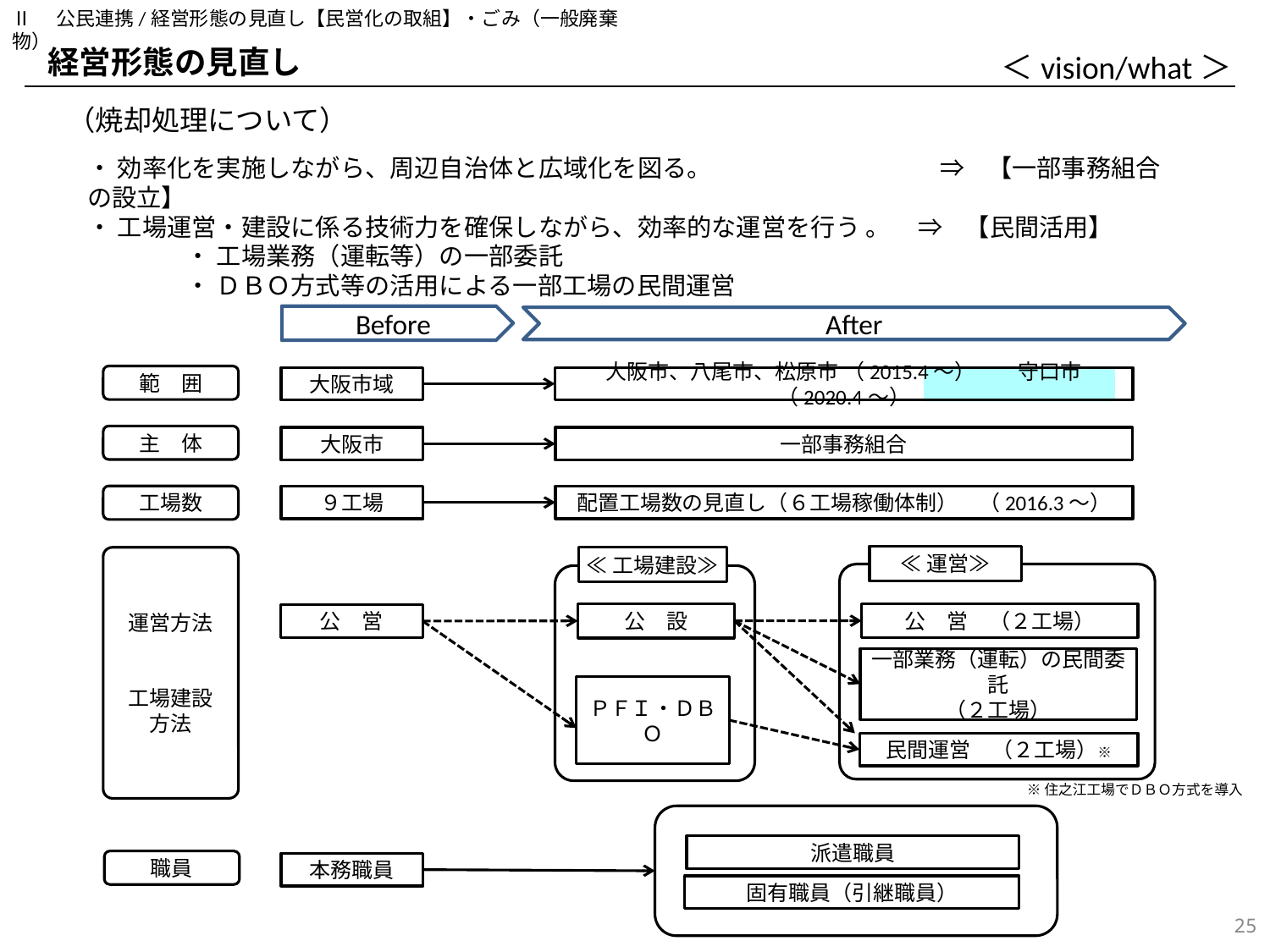

Ⅱ　公民連携/経営形態の見直し【民営化の取組】・ごみ（一般廃棄物）
経営形態の見直し
＜vision/what＞
（焼却処理について）
・ 効率化を実施しながら、周辺自治体と広域化を図る。                   　　　　　⇒    【一部事務組合の設立】
・ 工場運営・建設に係る技術力を確保しながら、効率的な運営を行う 。     ⇒    【民間活用】
　　　　・ 工場業務（運転等）の一部委託
　　　　・ ＤＢＯ方式等の活用による一部工場の民間運営
Before
After
範　囲

大阪市域
大阪市、八尾市、松原市 （2015.4～）　　守口市（2020.4～）
主　体
大阪市
一部事務組合
工場数
９工場
配置工場数の見直し（６工場稼働体制）　（2016.3～）
≪運営≫
≪工場建設≫
運営方法

工場建設
方法

公　設
公　営　（２工場）
公　営
一部業務（運転）の民間委託
（２工場）
ＰＦＩ・ＤＢＯ
民間運営　（２工場）※
※住之江工場でＤＢＯ方式を導入

派遣職員
職員
本務職員
固有職員（引継職員）
25